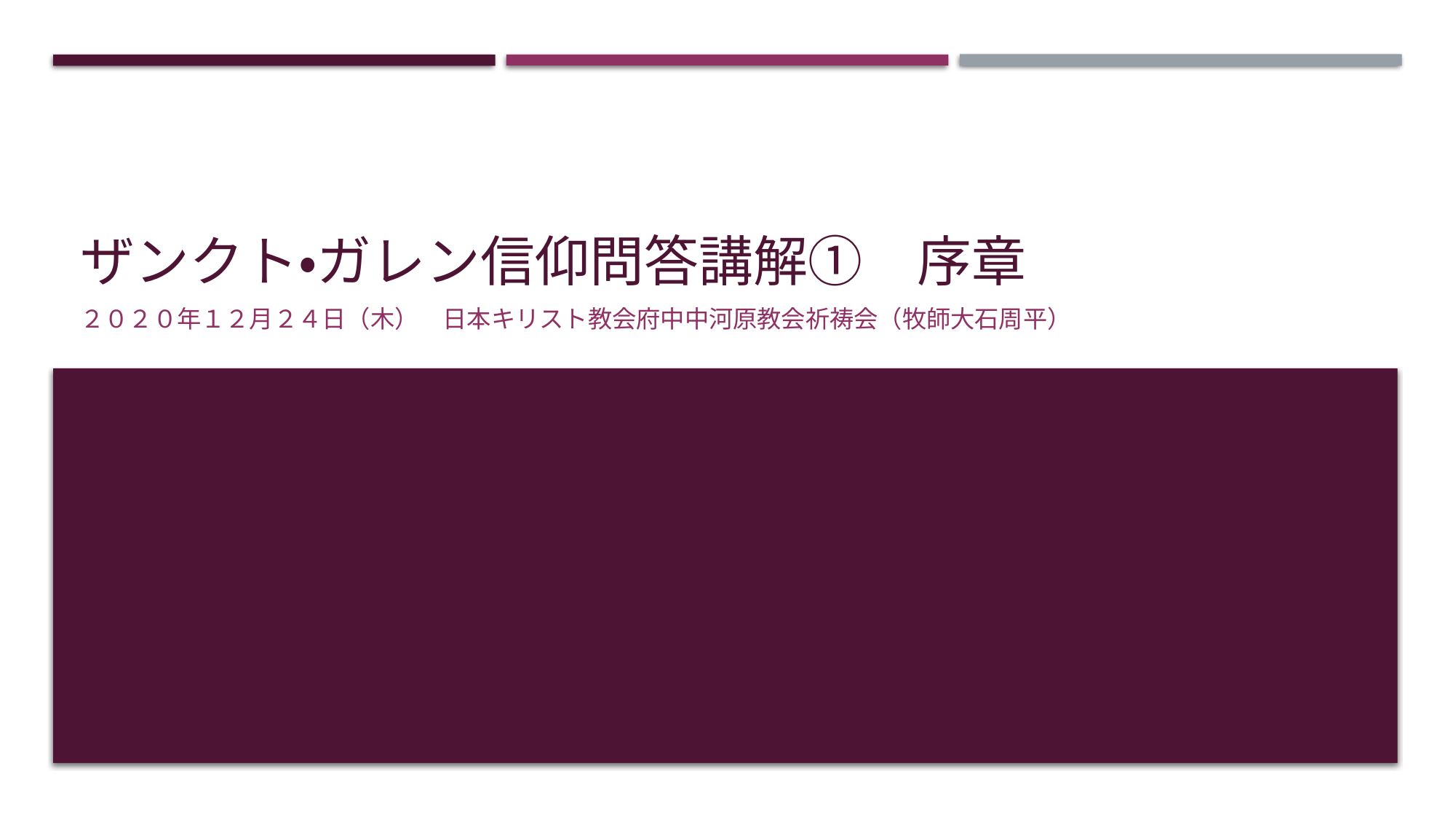

# ザンクト・ガレン信仰問答講解①　序章
２０２０年１２月２４日（木）　日本キリスト教会府中中河原教会祈祷会（牧師大石周平）